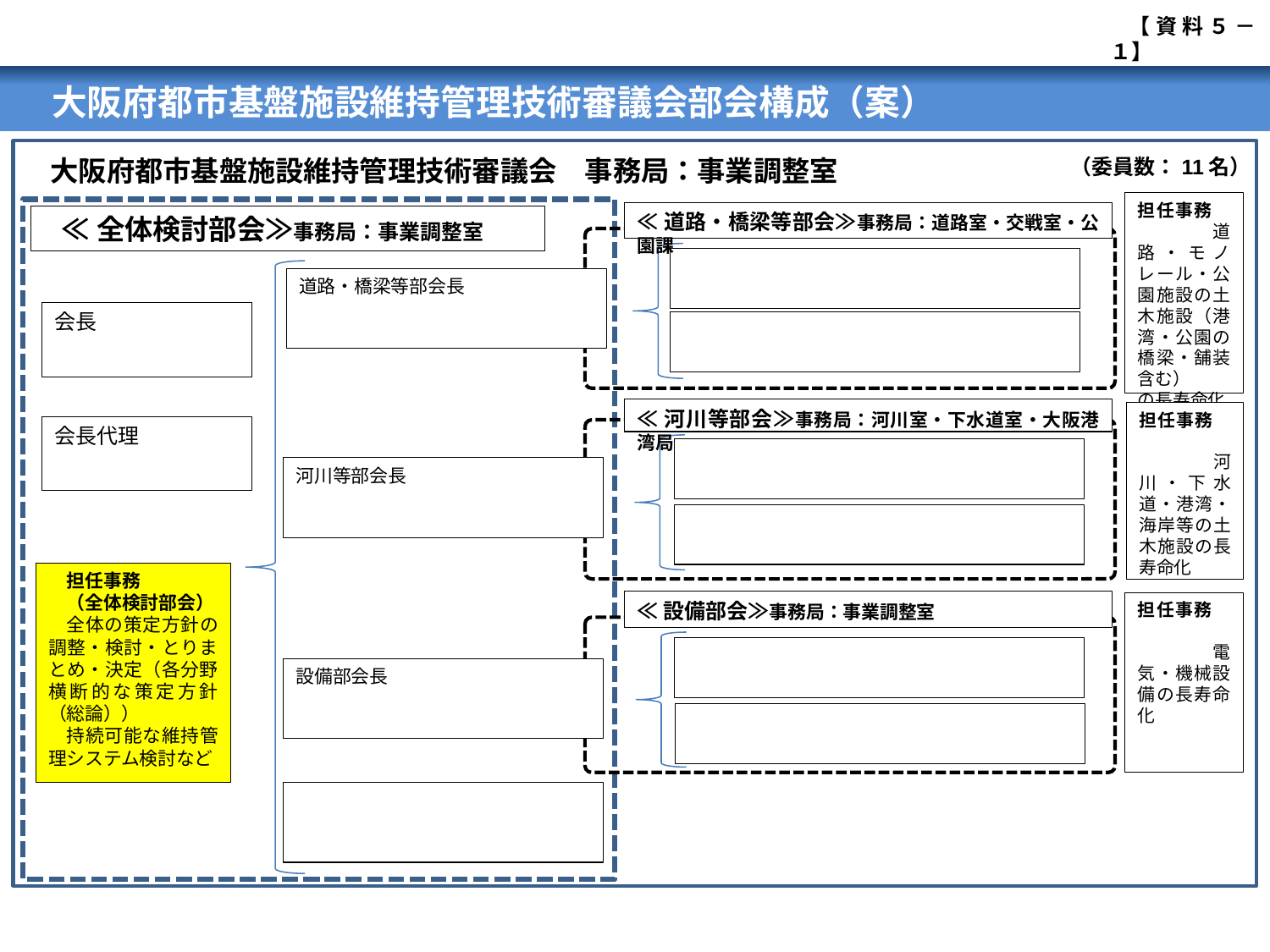

【資料５－１】

　大阪府都市基盤施設維持管理技術審議会部会構成（案）

大阪府都市基盤施設維持管理技術審議会　事務局：事業調整室
（委員数：11名）
担任事務　　　　道路・モノレール・公園施設の土木施設（港湾・公園の橋梁・舗装含む）
の長寿命化

≪道路・橋梁等部会≫事務局：道路室・交戦室・公園課
≪全体検討部会≫事務局：事業調整室

道路・橋梁等部会長

会長

≪河川等部会≫事務局：河川室・下水道室・大阪港湾局
担任事務　　　　　　　　　河川・下水道・港湾・海岸等の土木施設の長寿命化
会長代理

河川等部会長

担任事務
（全体検討部会）
全体の策定方針の調整・検討・とりまとめ・決定（各分野横断的な策定方針（総論））
持続可能な維持管理システム検討など

≪設備部会≫事務局：事業調整室
担任事務　　　　　　　　　電気・機械設備の長寿命化

設備部会長